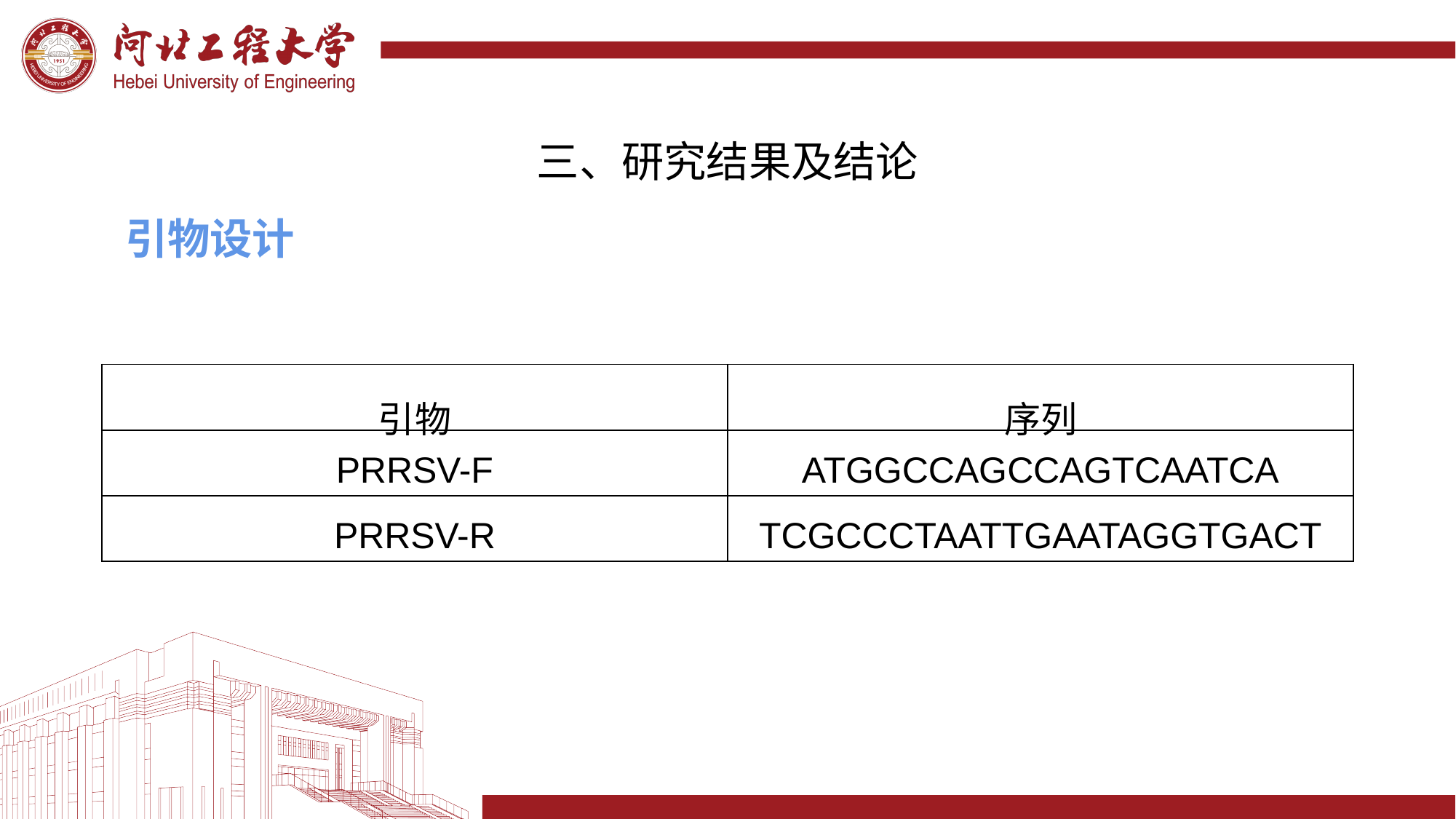

三、研究结果及结论
引物设计
| 引物 | 序列 |
| --- | --- |
| PRRSV-F | ATGGCCAGCCAGTCAATCA |
| PRRSV-R | TCGCCCTAATTGAATAGGTGACT |